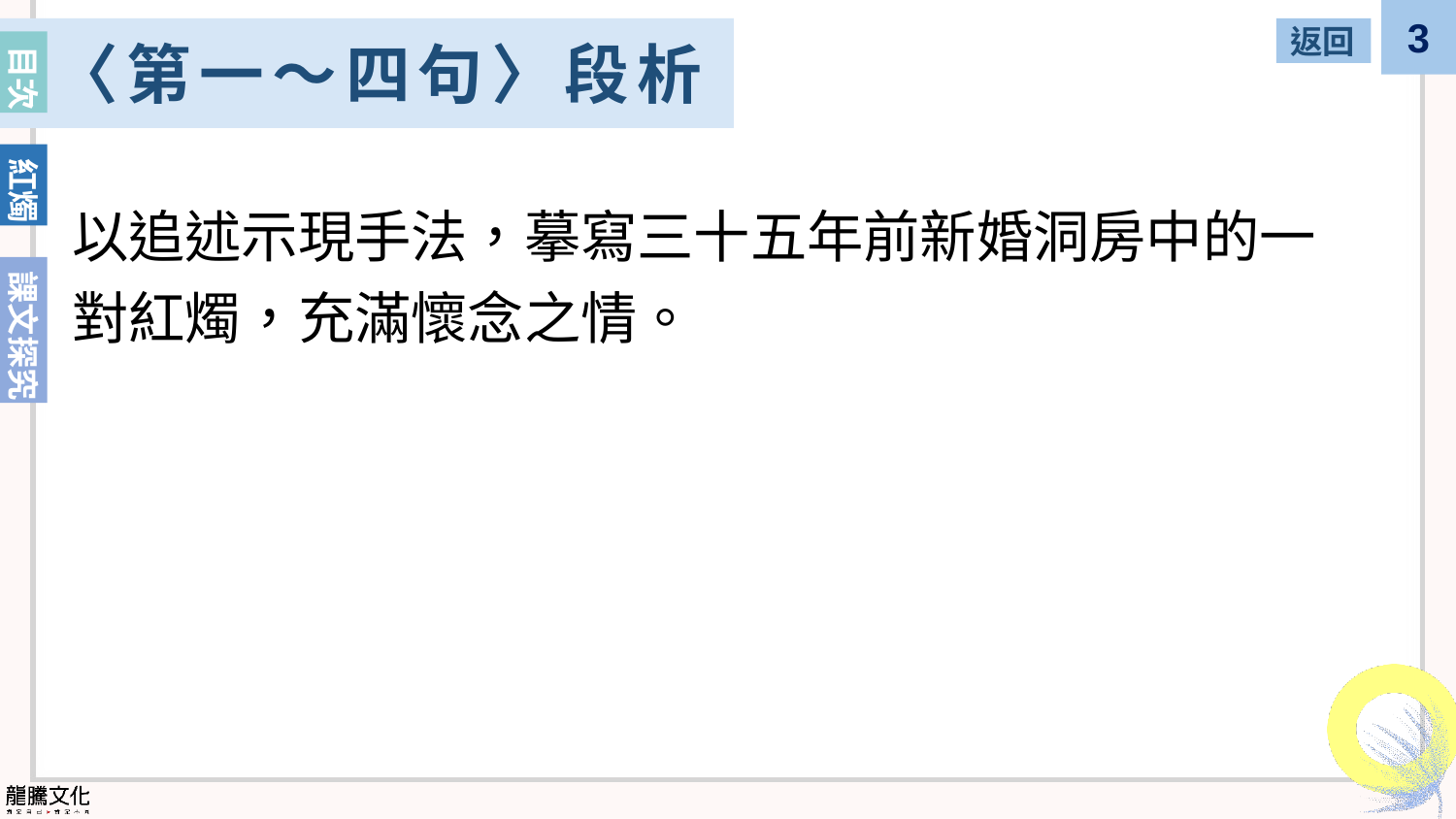

返回
〈第一～四句〉段析
目次
以追述示現手法，摹寫三十五年前新婚洞房中的一對紅燭，充滿懷念之情。